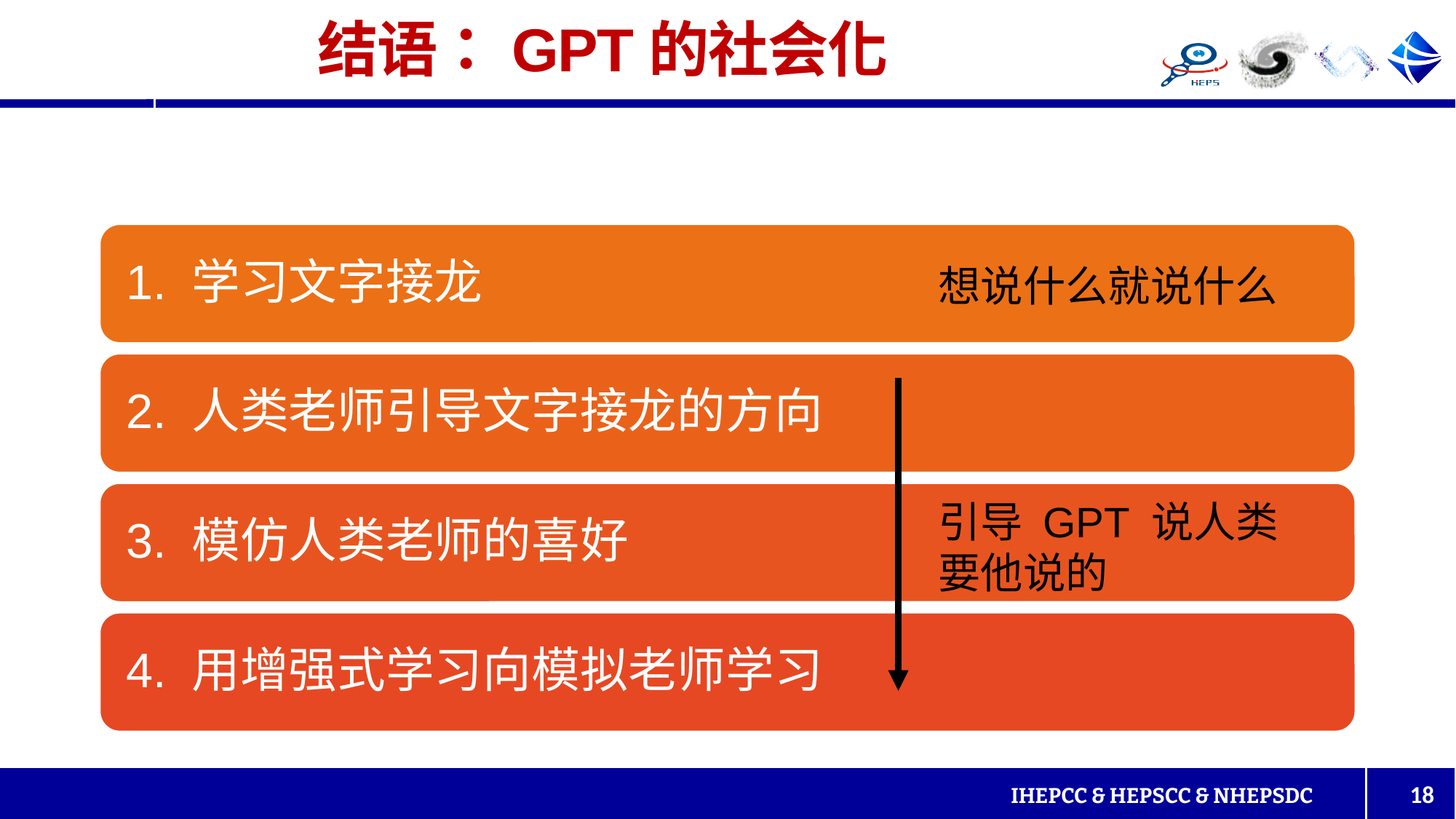

# 结语：GPT的社会化
1. 学习文字接龙
2. 人类老师引导文字接龙的方向
3. 模仿人类老师的喜好
4. 用增强式学习向模拟老师学习
想说什么就说什么
引导 GPT 说人类要他说的